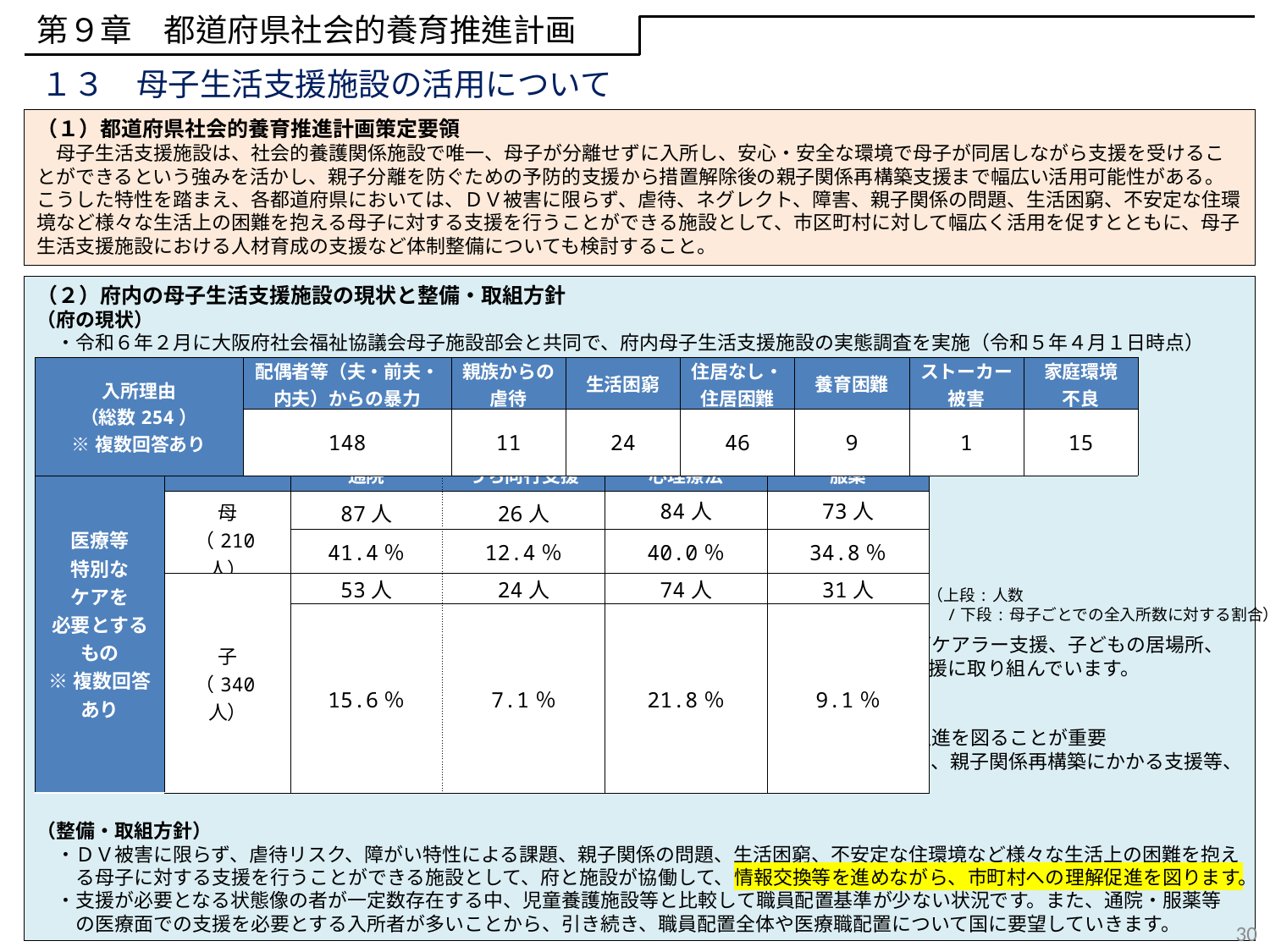

第９章　都道府県社会的養育推進計画
１３　母子生活支援施設の活用について
（１）都道府県社会的養育推進計画策定要領
　母子生活支援施設は、社会的養護関係施設で唯一、母子が分離せずに入所し、安心・安全な環境で母子が同居しながら支援を受けることができるという強みを活かし、親子分離を防ぐための予防的支援から措置解除後の親子関係再構築支援まで幅広い活用可能性がある。こうした特性を踏まえ、各都道府県においては、ＤＶ被害に限らず、虐待、ネグレクト、障害、親子関係の問題、生活困窮、不安定な住環境など様々な生活上の困難を抱える母子に対する支援を行うことができる施設として、市区町村に対して幅広く活用を促すとともに、母子生活支援施設における人材育成の支援など体制整備についても検討すること。
（２）府内の母子生活支援施設の現状と整備・取組方針
（府の現状）
　・令和６年２月に大阪府社会福祉協議会母子施設部会と共同で、府内母子生活支援施設の実態調査を実施（令和５年４月１日時点）

　・府内の母子生活支援施設については、高機能・多機能化を進める中、子育て短期支援事業、ヤングケアラー支援、子どもの居場所、
　　子育て家庭への相談等を実施するなど、専門性を活かして、地域のニーズに対応し、多様な地域支援に取り組んでいます。

（課題認識）
　・施設措置や子育て支援施策等を行う自治体に対し、施設利用の効果や活用可能性等について理解促進を図ることが重要
　・親子への支援を一体的に提供することができるという強みを活かし、困難な問題を抱える妊産婦や、親子関係再構築にかかる支援等、
　　幅広い活用がなされるためにも施設の体制充実が必要

（整備・取組方針）
　・ＤＶ被害に限らず、虐待リスク、障がい特性による課題、親子関係の問題、生活困窮、不安定な住環境など様々な生活上の困難を抱え
　　る母子に対する支援を行うことができる施設として、府と施設が協働して、情報交換等を進めながら、市町村への理解促進を図ります。
　・支援が必要となる状態像の者が一定数存在する中、児童養護施設等と比較して職員配置基準が少ない状況です。また、通院・服薬等
　　の医療面での支援を必要とする入所者が多いことから、引き続き、職員配置全体や医療職配置について国に要望していきます。
| 入所理由 （総数254） ※複数回答あり | 配偶者等（夫・前夫・内夫）からの暴力 | 親族からの虐待 | 生活困窮 | 住居なし・住居困難 | 養育困難 | ストーカー被害 | 家庭環境 不良 |
| --- | --- | --- | --- | --- | --- | --- | --- |
|  | 148 | 11 | 24 | 46 | 9 | 1 | 15 |
| 医療等 特別な ケアを 必要とするもの ※複数回答あり |  | 通院 | うち同行支援 | 心理療法 | 服薬 |
| --- | --- | --- | --- | --- | --- |
|  | 母 （210人） | 87人 | 26人 | 84人 | 73人 |
|  |  | 41.4％ | 12.4％ | 40.0％ | 34.8％ |
|  | 子 （340人） | 53人 | 24人 | 74人 | 31人 |
|  |  | 15.6％ | 7.1％ | 21.8％ | 9.1％ |
（上段:人数
　/下段:母子ごとでの全入所数に対する割合）
30